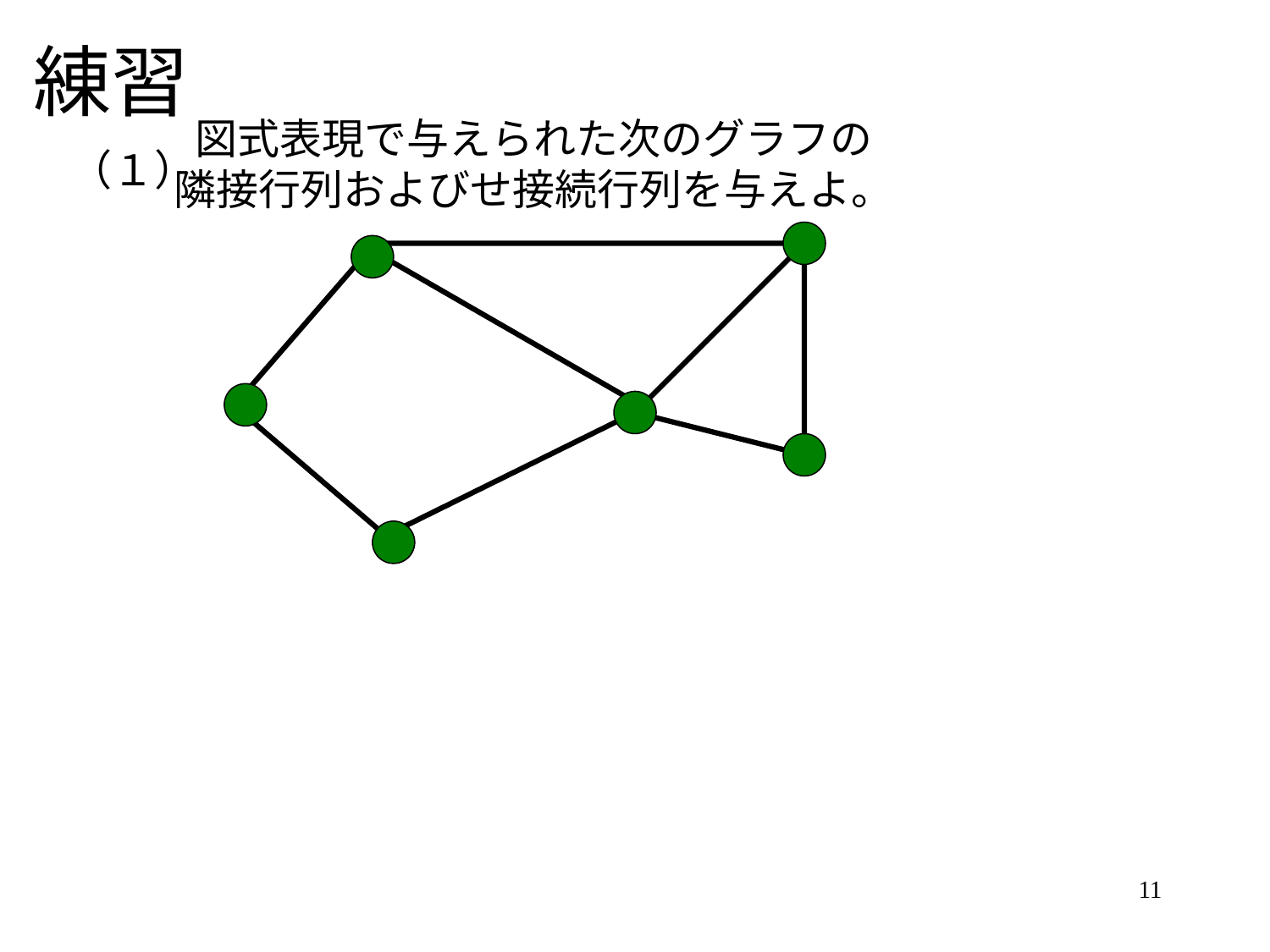

# 練習
図式表現で与えられた次のグラフの
隣接行列およびせ接続行列を与えよ。
（１）

11